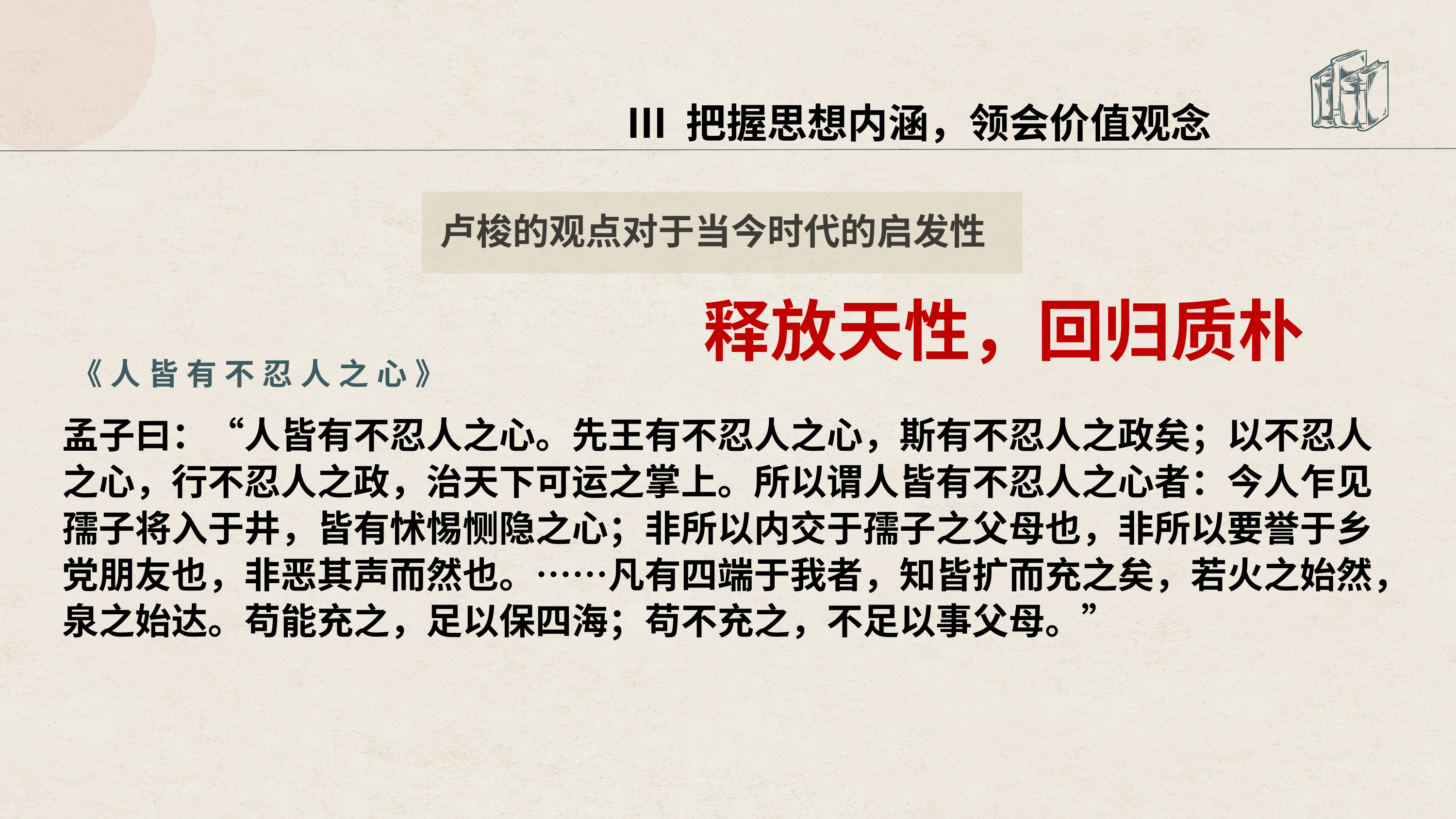

Ⅲ 把握思想内涵，领会价值观念

卢梭的观点对于当今时代的启发性
释放天性，回归质朴
《人皆有不忍人之心》
孟子曰：“人皆有不忍人之心。先王有不忍人之心，斯有不忍人之政矣；以不忍人之心，行不忍人之政，治天下可运之掌上。所以谓人皆有不忍人之心者：今人乍见孺子将入于井，皆有怵惕恻隐之心；非所以内交于孺子之父母也，非所以要誉于乡党朋友也，非恶其声而然也。……凡有四端于我者，知皆扩而充之矣，若火之始然，泉之始达。苟能充之，足以保四海；苟不充之，不足以事父母。”